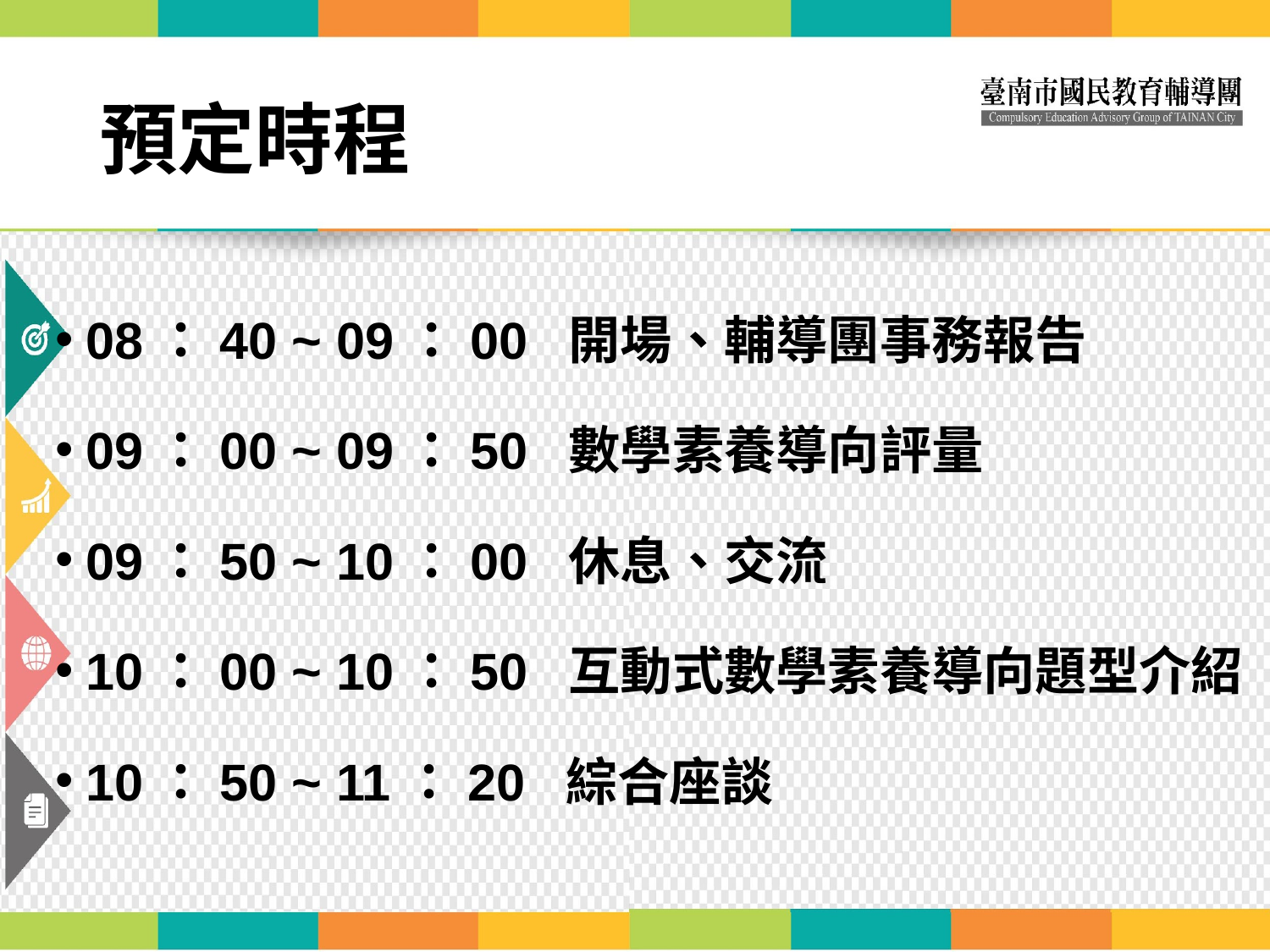

# 預定時程
08：40 ~ 09：00  開場、輔導團事務報告
09：00 ~ 09：50  數學素養導向評量
09：50 ~ 10：00  休息、交流
10：00 ~ 10：50  互動式數學素養導向題型介紹
10：50 ~ 11：20  綜合座談